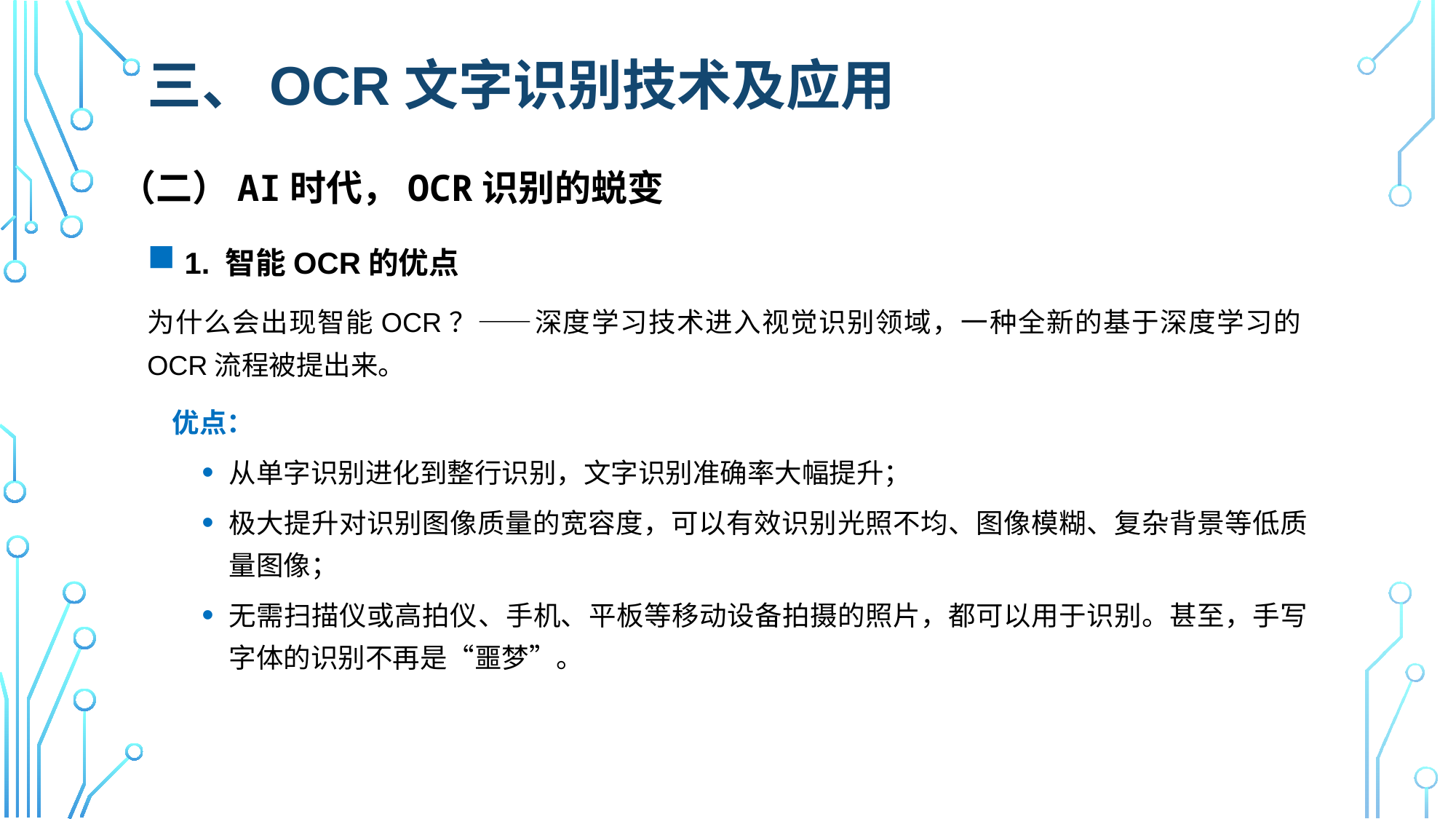

# 三、OCR文字识别技术及应用
（二）AI时代，OCR识别的蜕变
 1. 智能OCR的优点
为什么会出现智能OCR？——深度学习技术进入视觉识别领域，一种全新的基于深度学习的OCR流程被提出来。
   优点：
从单字识别进化到整行识别，文字识别准确率大幅提升；
极大提升对识别图像质量的宽容度，可以有效识别光照不均、图像模糊、复杂背景等低质量图像；
无需扫描仪或高拍仪、手机、平板等移动设备拍摄的照片，都可以用于识别。甚至，手写字体的识别不再是“噩梦”。